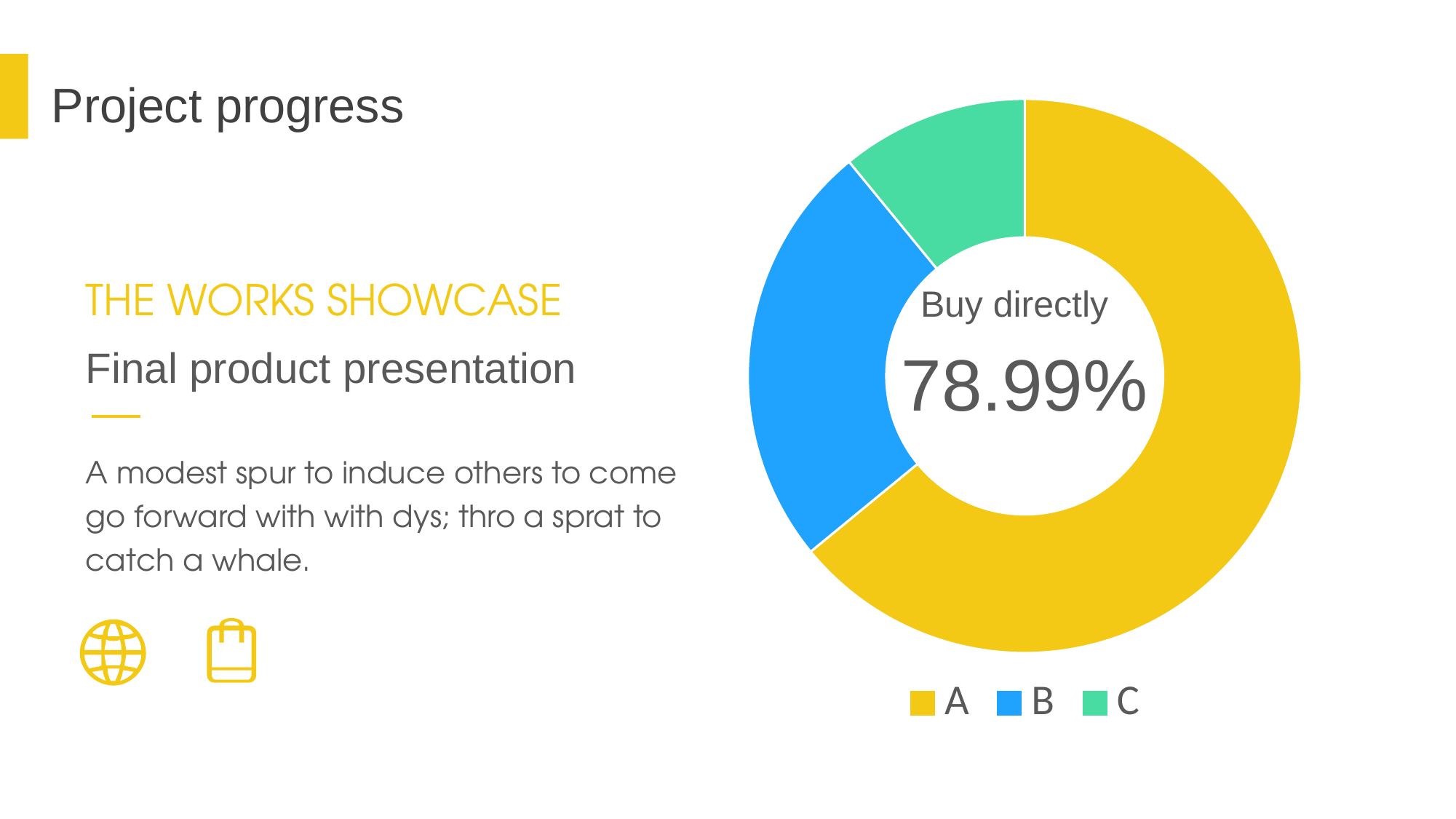

Project progress

### Chart

| Category | 销售额 |
|---|---|
| A | 8.2 |
| B | 3.2 |
| C | 1.4 |
THE WORKS SHOWCASE
Buy directly
78.99%
Final product presentation
A modest spur to induce others to come go forward with with dys; thro a sprat to catch a whale.